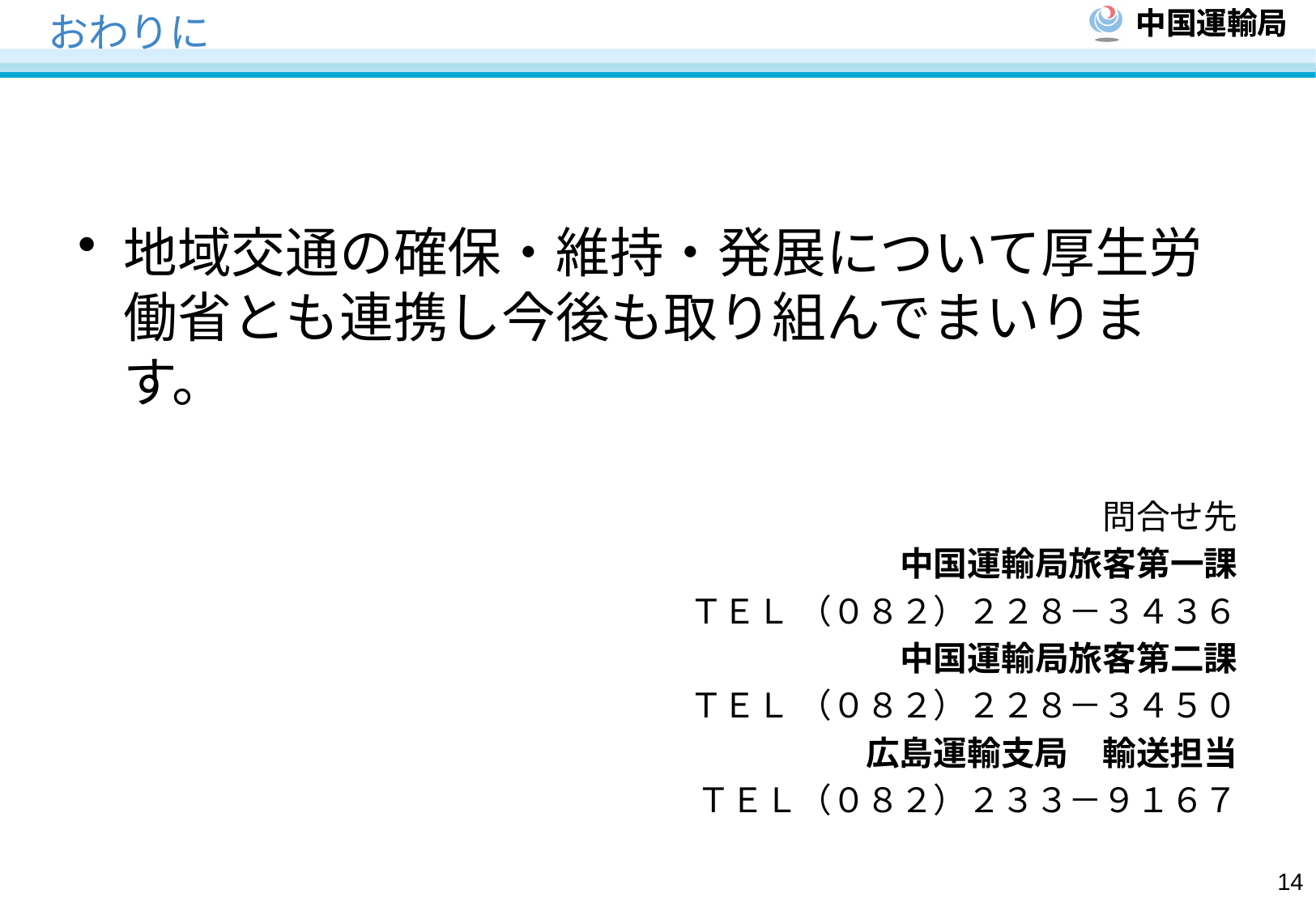

# おわりに
地域交通の確保・維持・発展について厚生労働省とも連携し今後も取り組んでまいります。

問合せ先
中国運輸局旅客第一課
ＴＥＬ （０８２）２２８－３４３６
中国運輸局旅客第二課
ＴＥＬ （０８２）２２８－３４５０
広島運輸支局　輸送担当
ＴＥＬ（０８２）２３３－９１６７

14